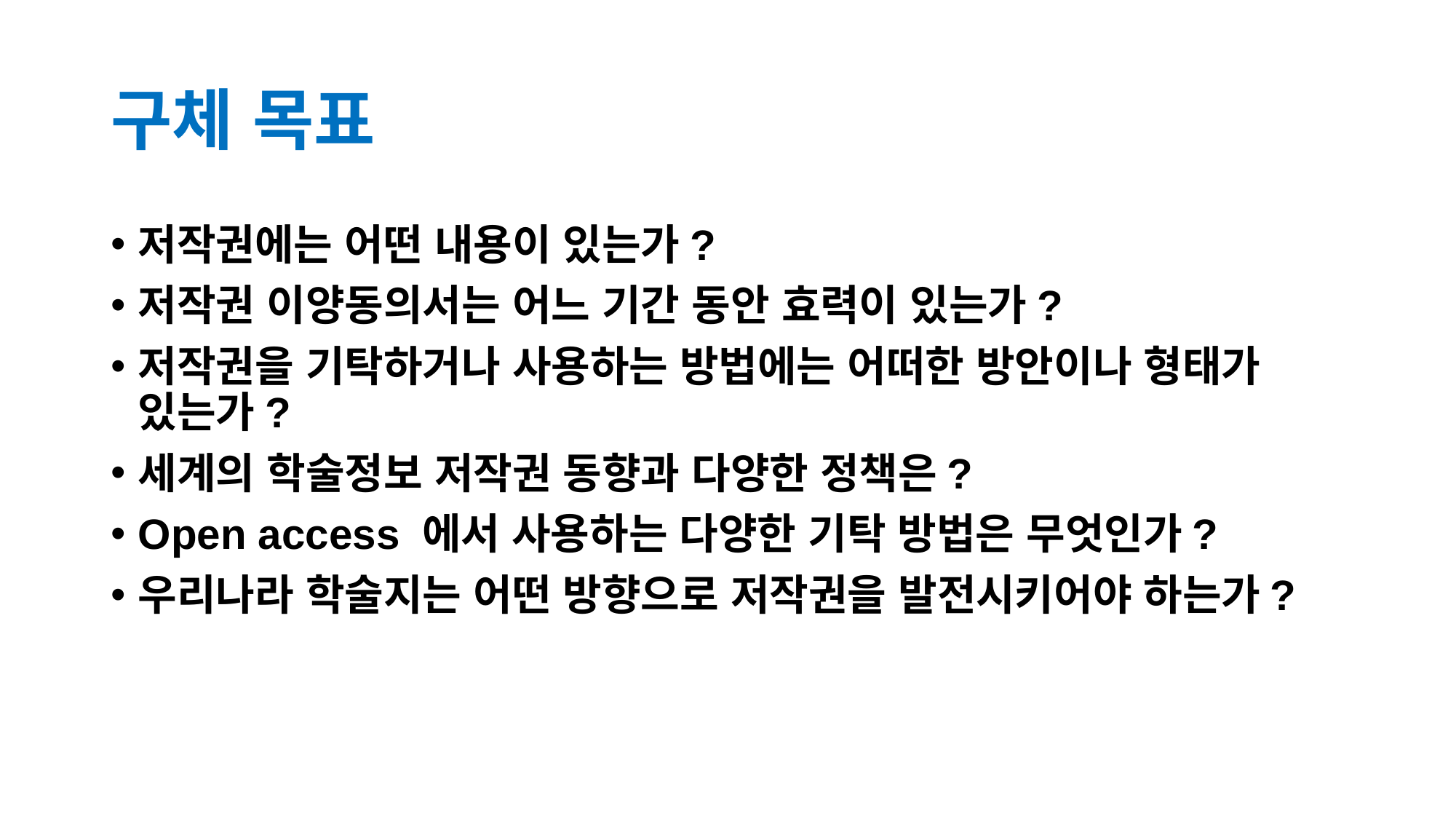

# 구체 목표
저작권에는 어떤 내용이 있는가?
저작권 이양동의서는 어느 기간 동안 효력이 있는가?
저작권을 기탁하거나 사용하는 방법에는 어떠한 방안이나 형태가 있는가?
세계의 학술정보 저작권 동향과 다양한 정책은?
Open access 에서 사용하는 다양한 기탁 방법은 무엇인가?
우리나라 학술지는 어떤 방향으로 저작권을 발전시키어야 하는가?